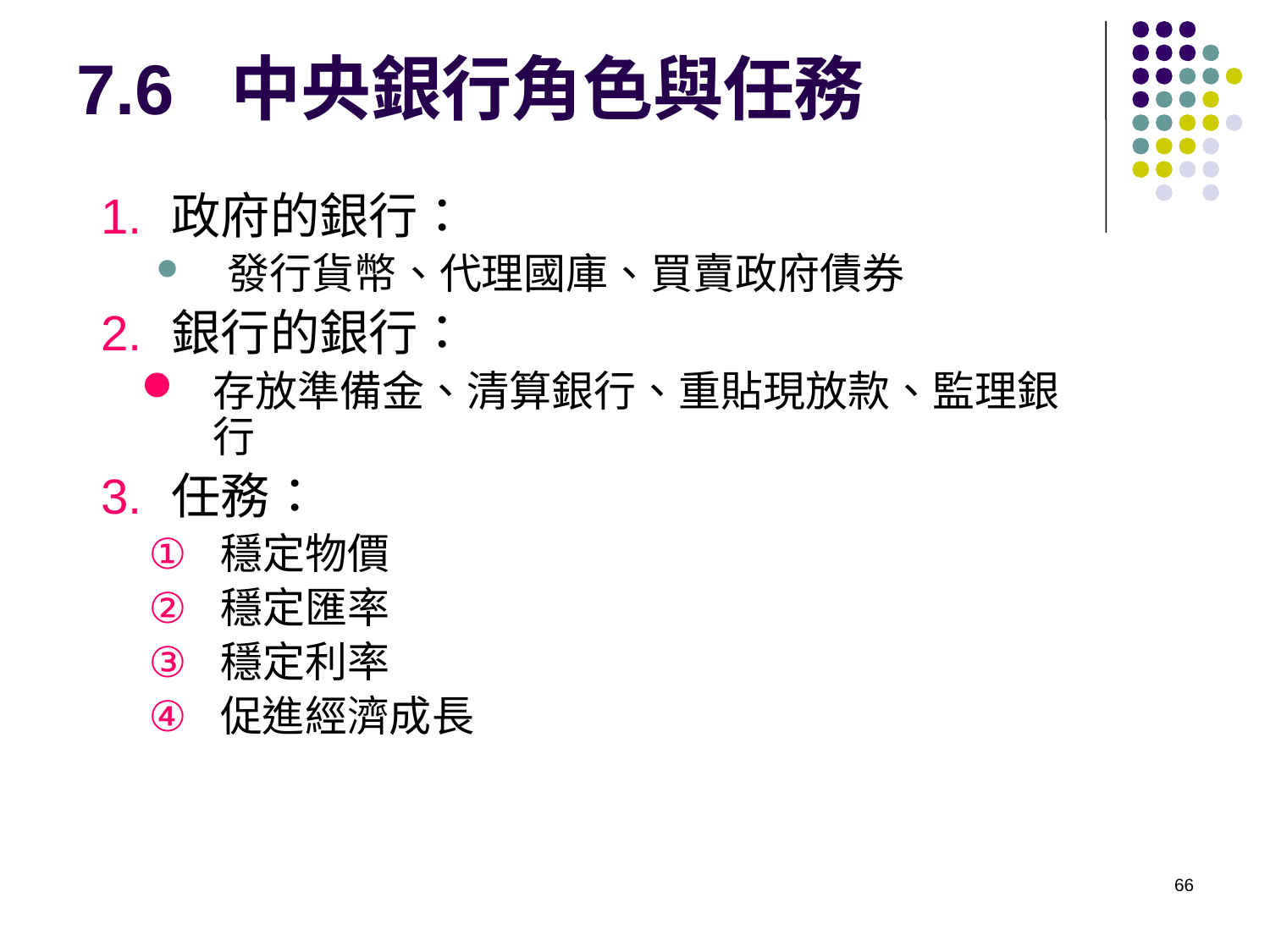

# 7.6  中央銀行角色與任務
政府的銀行：
發行貨幣、代理國庫、買賣政府債券
銀行的銀行：
存放準備金、清算銀行、重貼現放款、監理銀行
任務：
穩定物價
穩定匯率
穩定利率
促進經濟成長
66